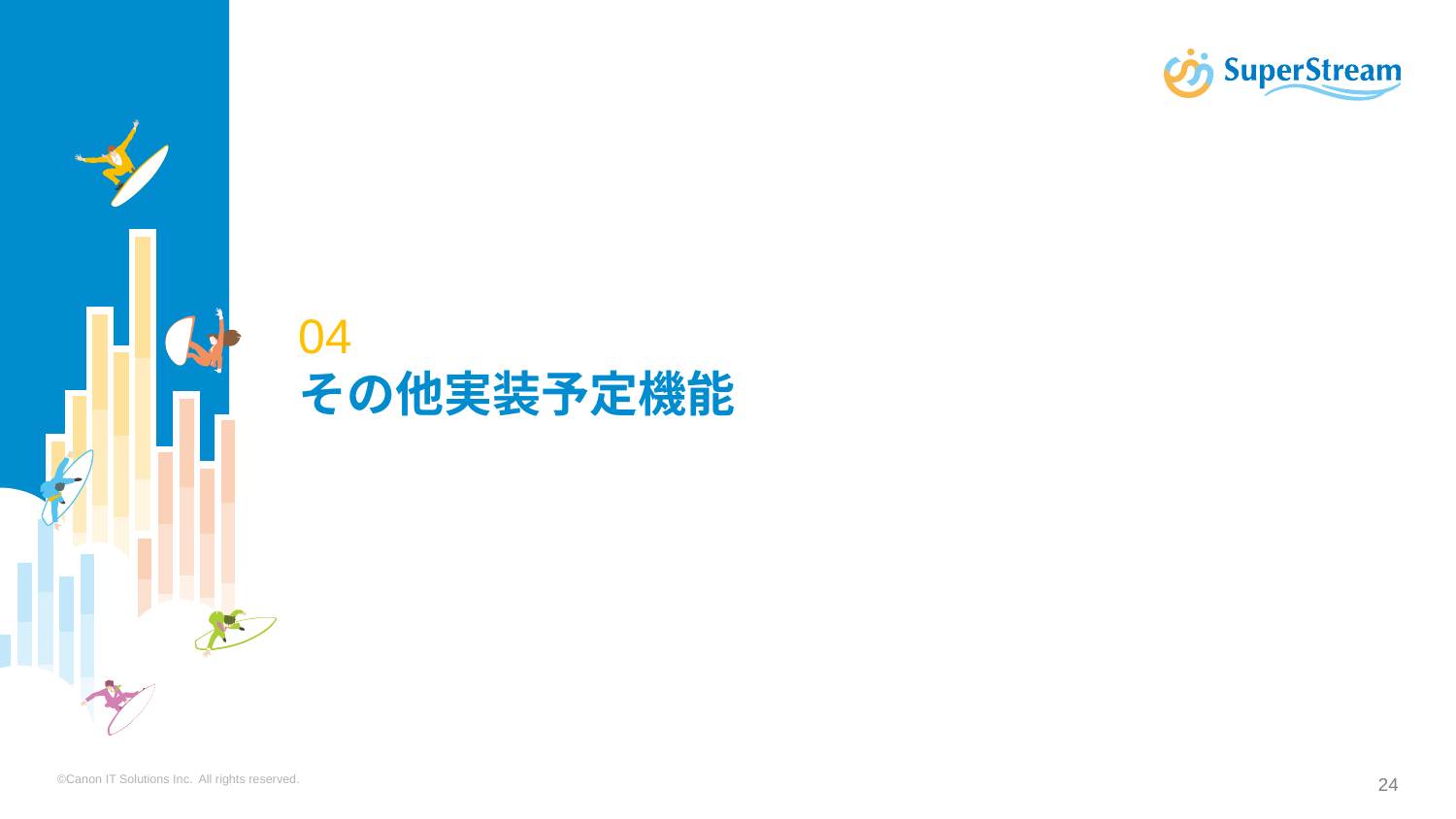

# 04 その他実装予定機能
©Canon IT Solutions Inc.  All rights reserved.
24